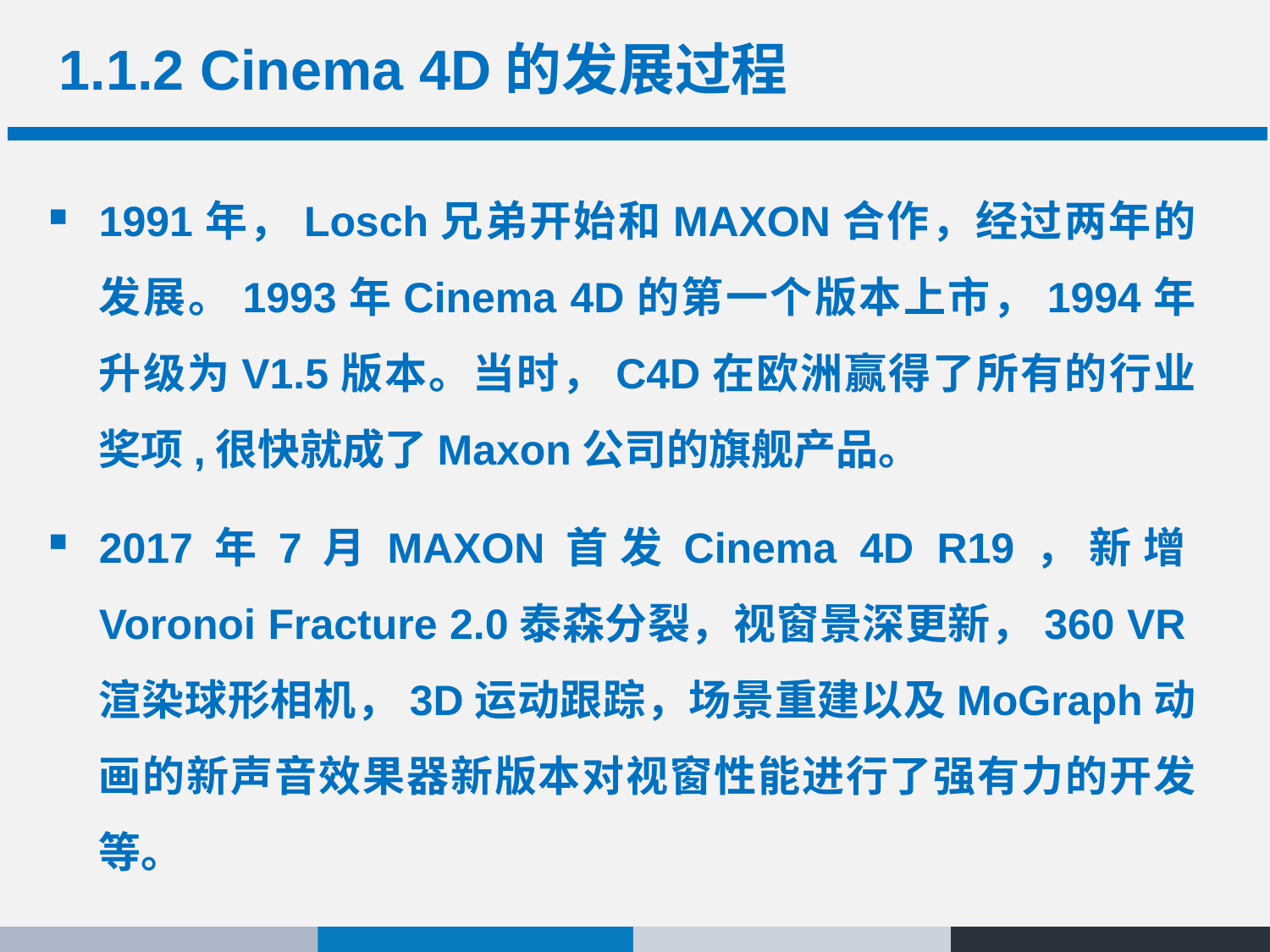

# 1.1.2 Cinema 4D的发展过程
1991年，Losch兄弟开始和MAXON合作，经过两年的发展。1993年Cinema 4D的第一个版本上市，1994年升级为V1.5版本。当时，C4D在欧洲赢得了所有的行业奖项,很快就成了Maxon公司的旗舰产品。
2017年7月MAXON首发Cinema 4D R19，新增Voronoi Fracture 2.0泰森分裂，视窗景深更新，360 VR渲染球形相机，3D运动跟踪，场景重建以及MoGraph动画的新声音效果器新版本对视窗性能进行了强有力的开发等。